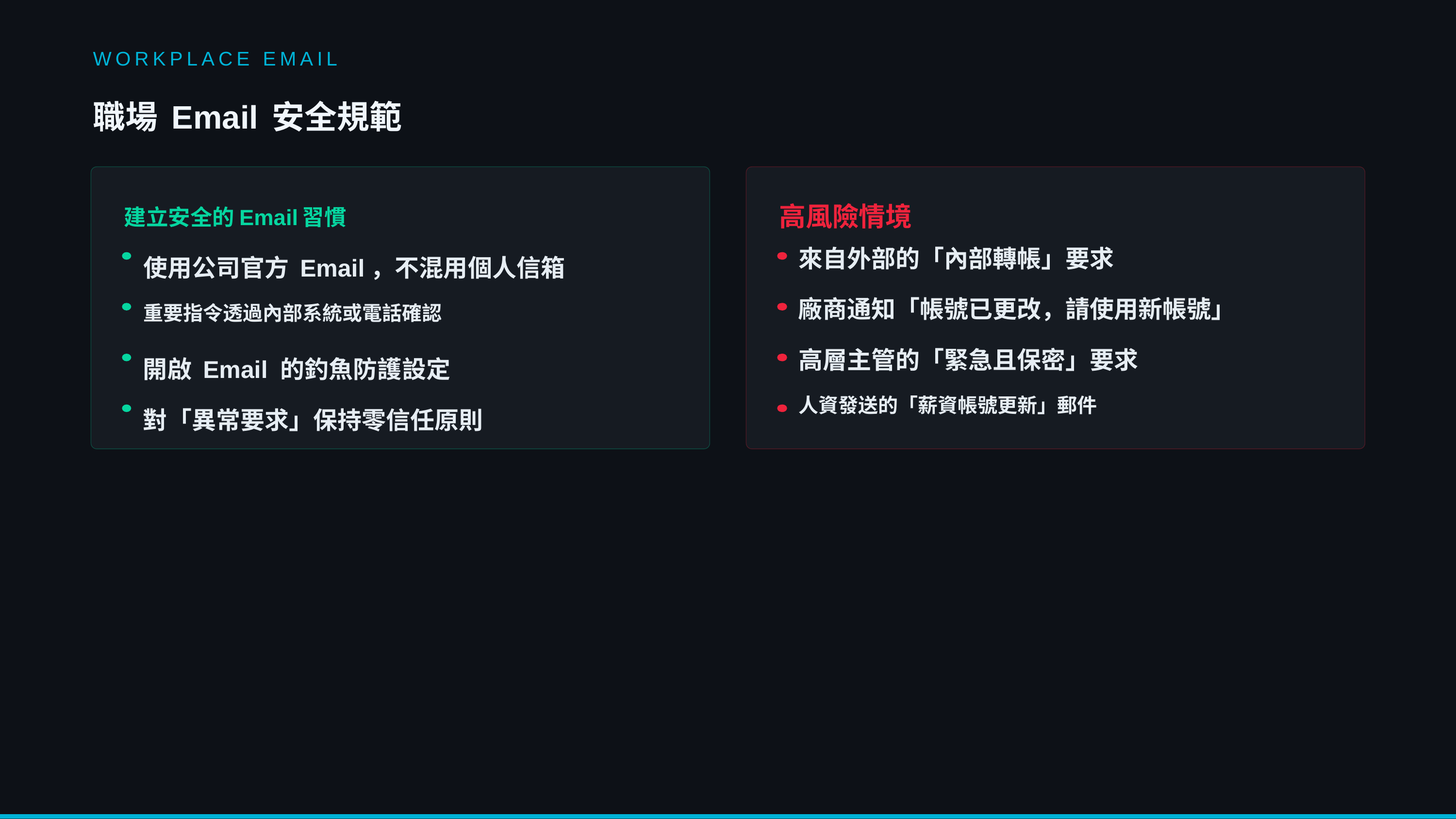

WORKPLACE EMAIL
職場 Email 安全規範

建立安全的Email習慣
高風險情境
來自外部的「內部轉帳」要求
使用公司官方 Email，不混用個人信箱

廠商通知「帳號已更改，請使用新帳號」
重要指令透過內部系統或電話確認

高層主管的「緊急且保密」要求
開啟 Email 的釣魚防護設定

人資發送的「薪資帳號更新」郵件
對「異常要求」保持零信任原則